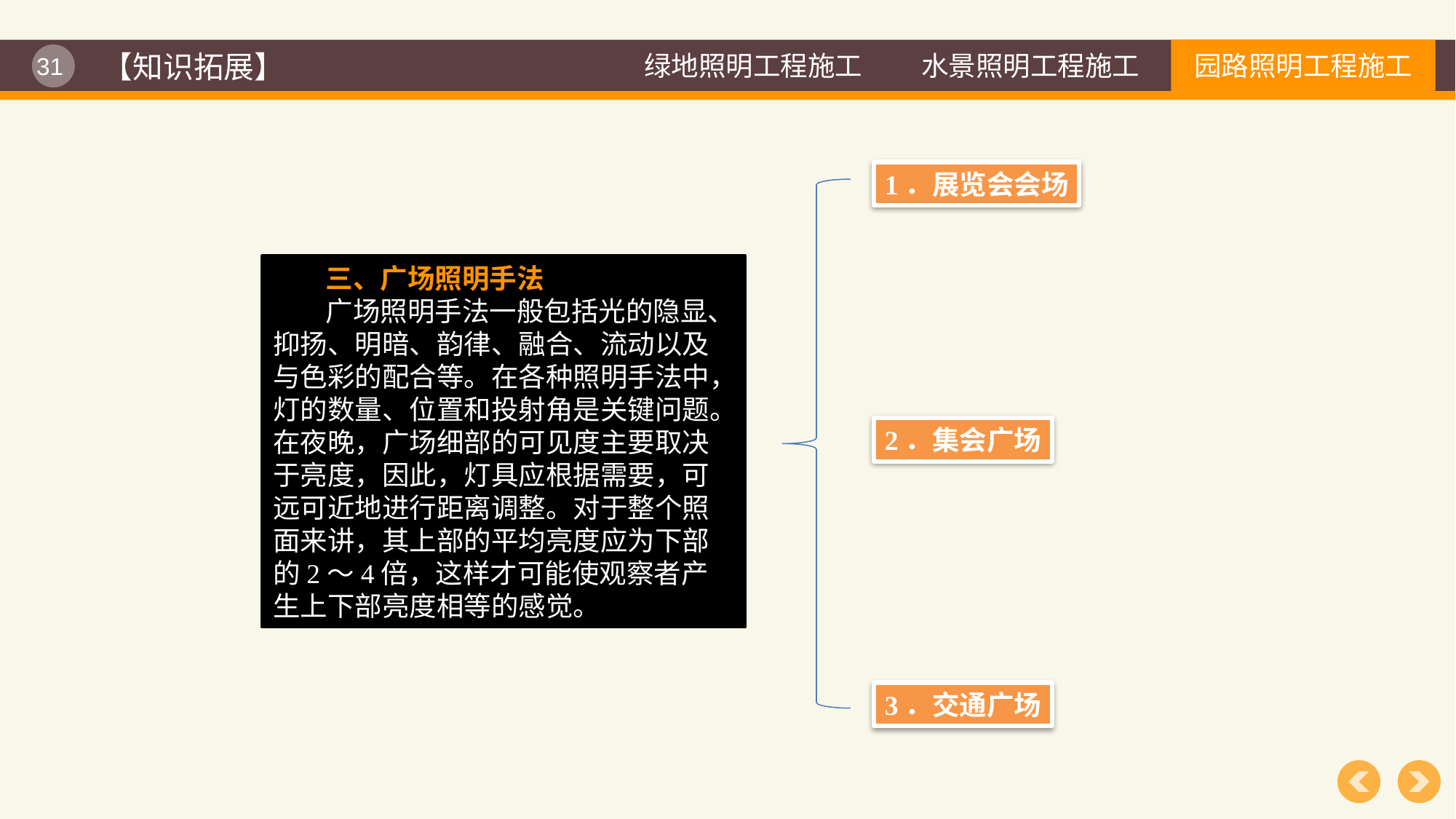

【知识拓展】
1．展览会会场

三、广场照明手法
广场照明手法一般包括光的隐显、抑扬、明暗、韵律、融合、流动以及与色彩的配合等。在各种照明手法中，灯的数量、位置和投射角是关键问题。在夜晚，广场细部的可见度主要取决于亮度，因此，灯具应根据需要，可远可近地进行距离调整。对于整个照面来讲，其上部的平均亮度应为下部的2～4倍，这样才可能使观察者产生上下部亮度相等的感觉。
2．集会广场
3．交通广场